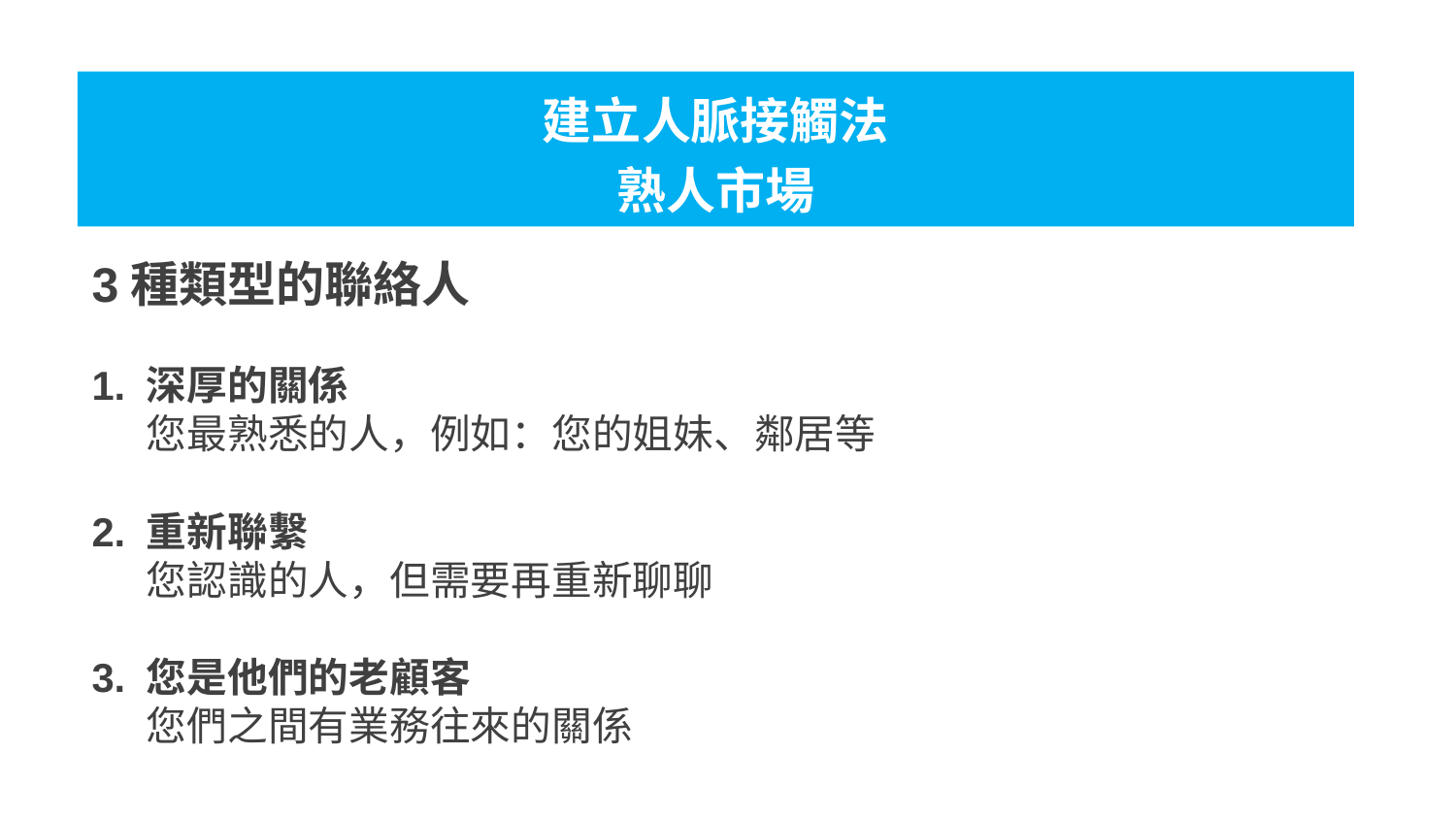

建立人脈接觸法
熟人市場
3
3種類型的聯絡人

深厚的關係
您最熟悉的人，例如：您的姐妹、鄰居等
重新聯繫
您認識的人，但需要再重新聊聊
您是他們的老顧客
您們之間有業務往來的關係